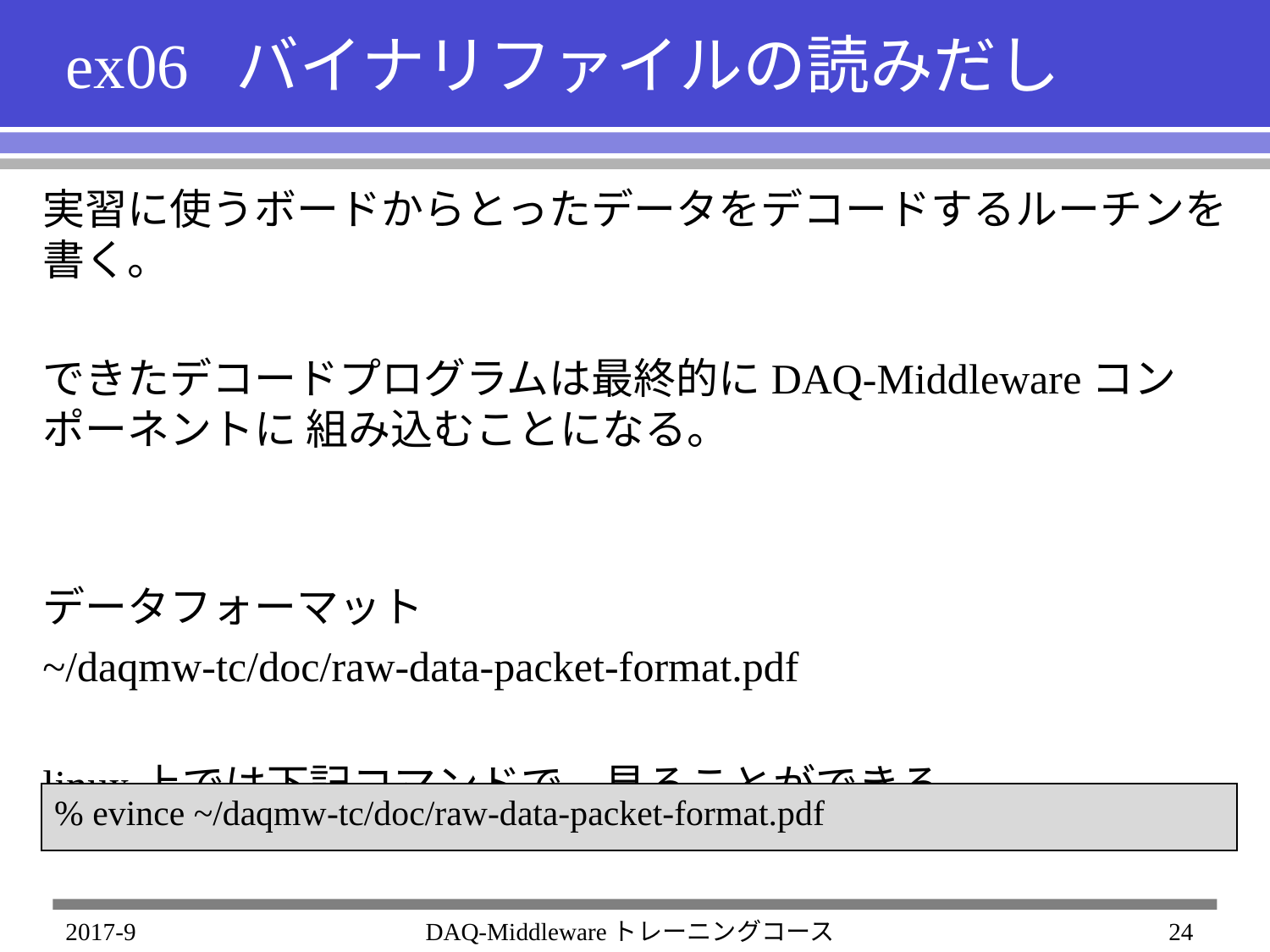

# ex06  バイナリファイルの読みだし
実習に使うボードからとったデータをデコードするルーチンを書く。

できたデコードプログラムは最終的にDAQ-Middlewareコンポーネントに 組み込むことになる。

データフォーマット
~/daqmw-tc/doc/raw-data-packet-format.pdf

linux上では下記コマンドで、見ることができる
% evince ~/daqmw-tc/doc/raw-data-packet-format.pdf
2017-9
DAQ-Middlewareトレーニングコース
24